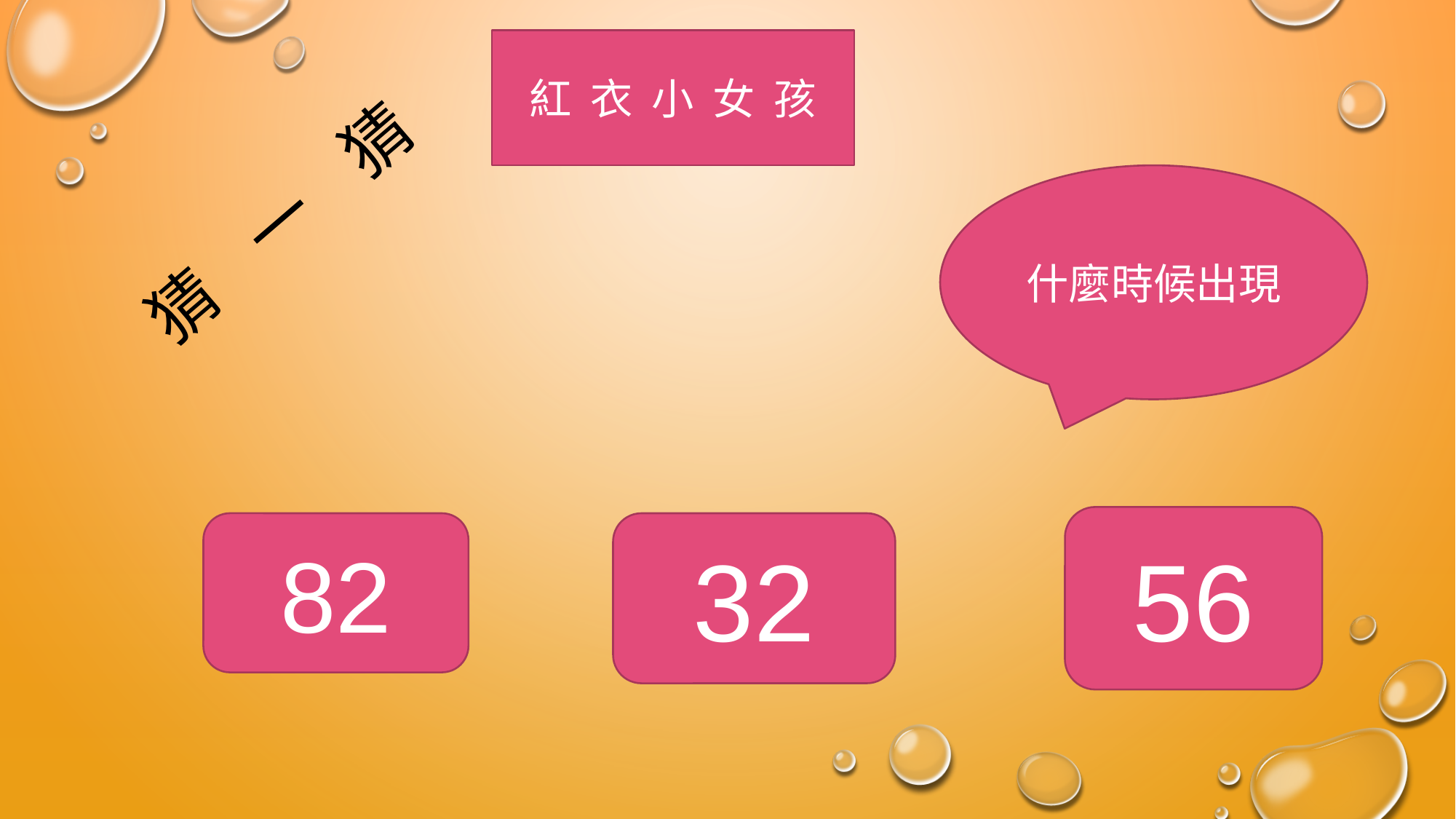

# 猜    一    猜
紅  衣  小  女  孩
什麼時候出現
56
82
32